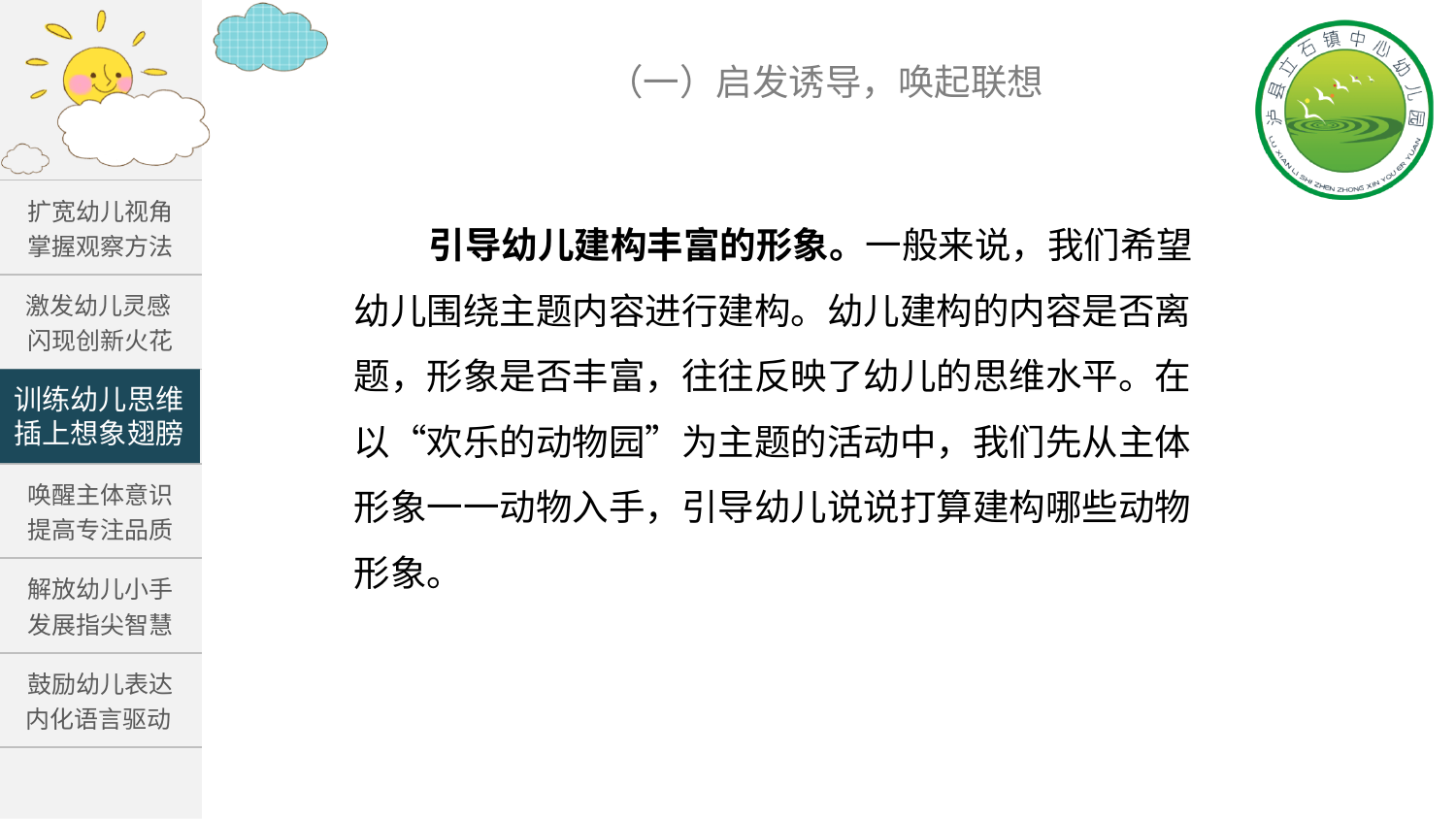

（一）启发诱导，唤起联想
| 扩宽幼儿视角 掌握观察方法 |
| --- |
| 激发幼儿灵感 闪现创新火花 |
|  |
| 唤醒主体意识 提高专注品质 |
| 解放幼儿小手 发展指尖智慧 |
| 鼓励幼儿表达 内化语言驱动 |
        引导幼儿建构丰富的形象。一般来说，我们希望幼儿围绕主题内容进行建构。幼儿建构的内容是否离题，形象是否丰富，往往反映了幼儿的思维水平。在以“欢乐的动物园”为主题的活动中，我们先从主体形象一一动物入手，引导幼儿说说打算建构哪些动物形象。
训练幼儿思维
插上想象翅膀